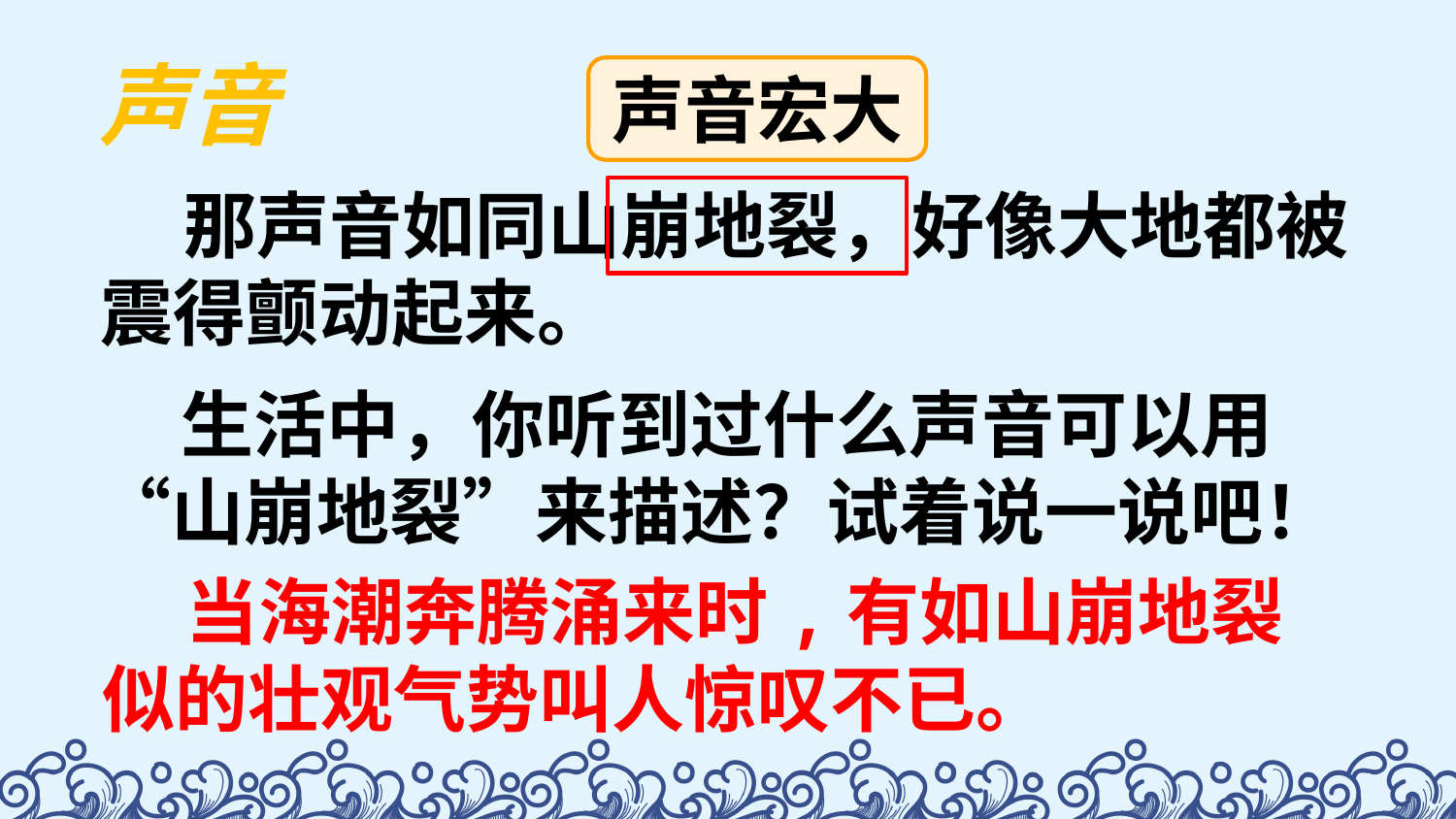

声音
声音宏大
    那声音如同山崩地裂，好像大地都被震得颤动起来。

    生活中，你听到过什么声音可以用“山崩地裂”来描述？试着说一说吧！
    当海潮奔腾涌来时,有如山崩地裂似的壮观气势叫人惊叹不已。